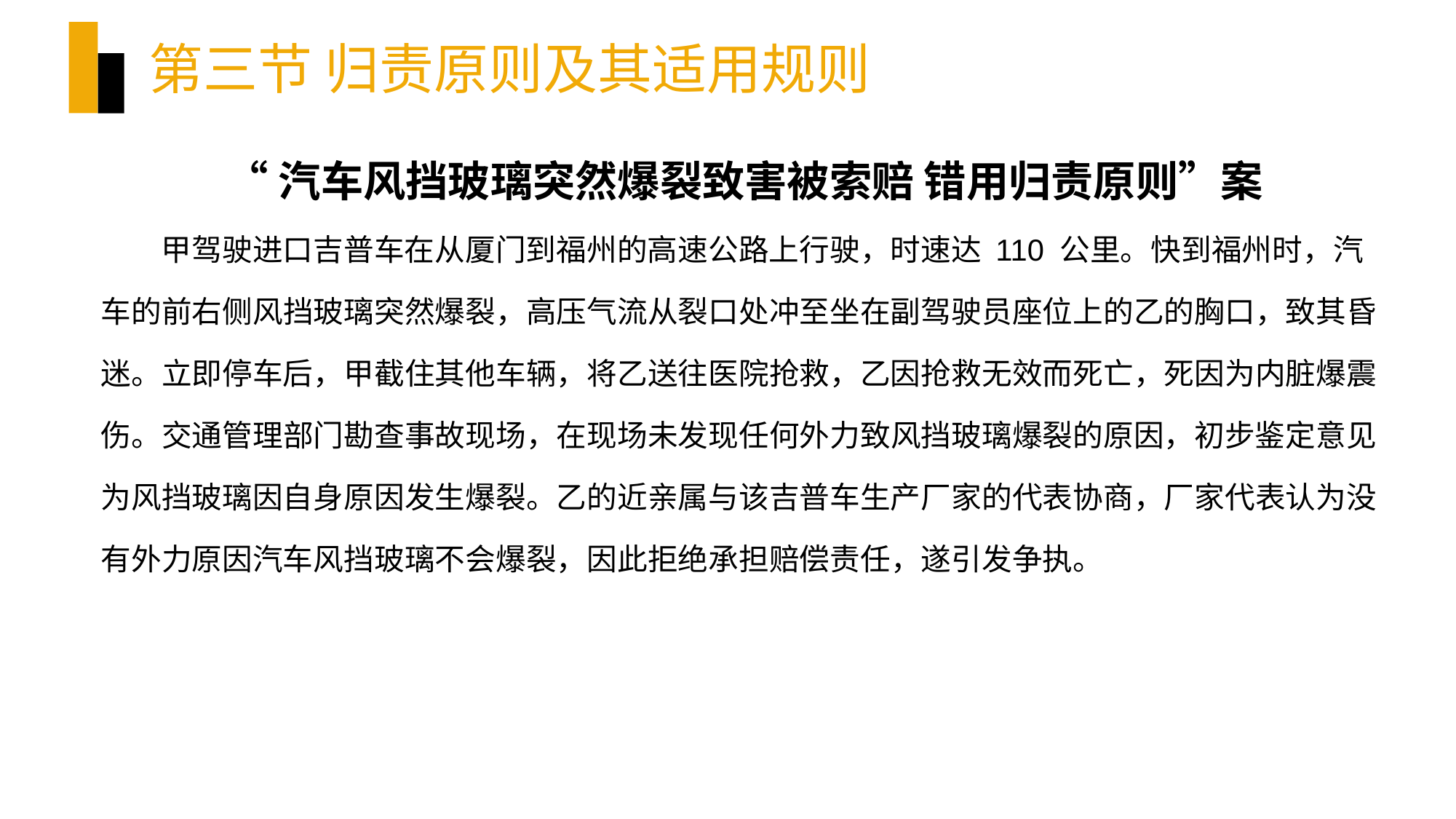

# 第三节 归责原则及其适用规则
“汽车风挡玻璃突然爆裂致害被索赔 错用归责原则”案
甲驾驶进口吉普车在从厦门到福州的高速公路上行驶，时速达 110 公里。快到福州时，汽车的前右侧风挡玻璃突然爆裂，高压气流从裂口处冲至坐在副驾驶员座位上的乙的胸口，致其昏迷。立即停车后，甲截住其他车辆，将乙送往医院抢救，乙因抢救无效而死亡，死因为内脏爆震伤。交通管理部门勘查事故现场，在现场未发现任何外力致风挡玻璃爆裂的原因，初步鉴定意见为风挡玻璃因自身原因发生爆裂。乙的近亲属与该吉普车生产厂家的代表协商，厂家代表认为没有外力原因汽车风挡玻璃不会爆裂，因此拒绝承担赔偿责任，遂引发争执。